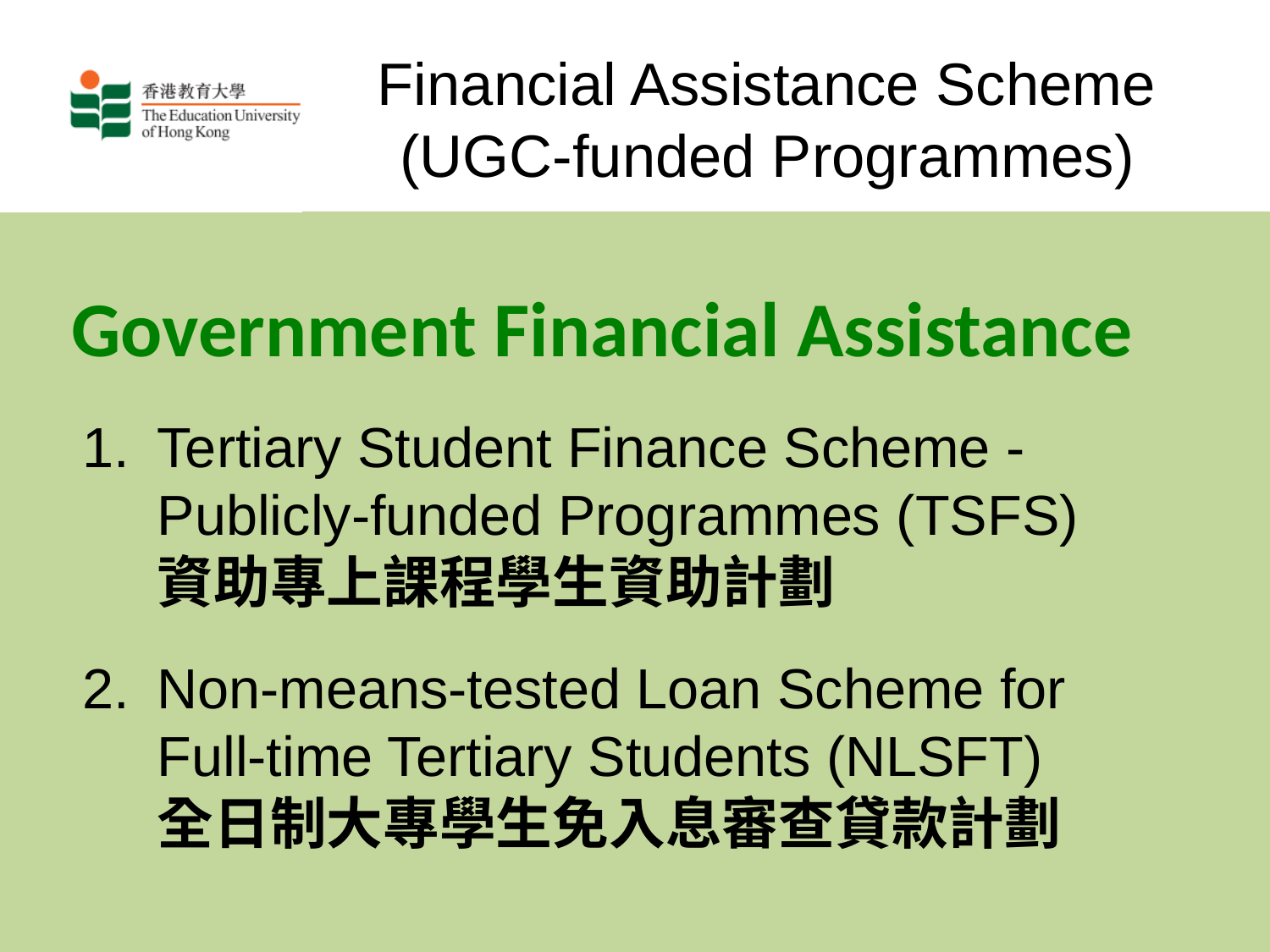

# Financial Assistance Scheme (UGC-funded Programmes)
Government Financial Assistance
Tertiary Student Finance Scheme - Publicly-funded Programmes (TSFS)
	資助專上課程學生資助計劃

Non-means-tested Loan Scheme for Full-time Tertiary Students (NLSFT)
	全日制大專學生免入息審查貸款計劃